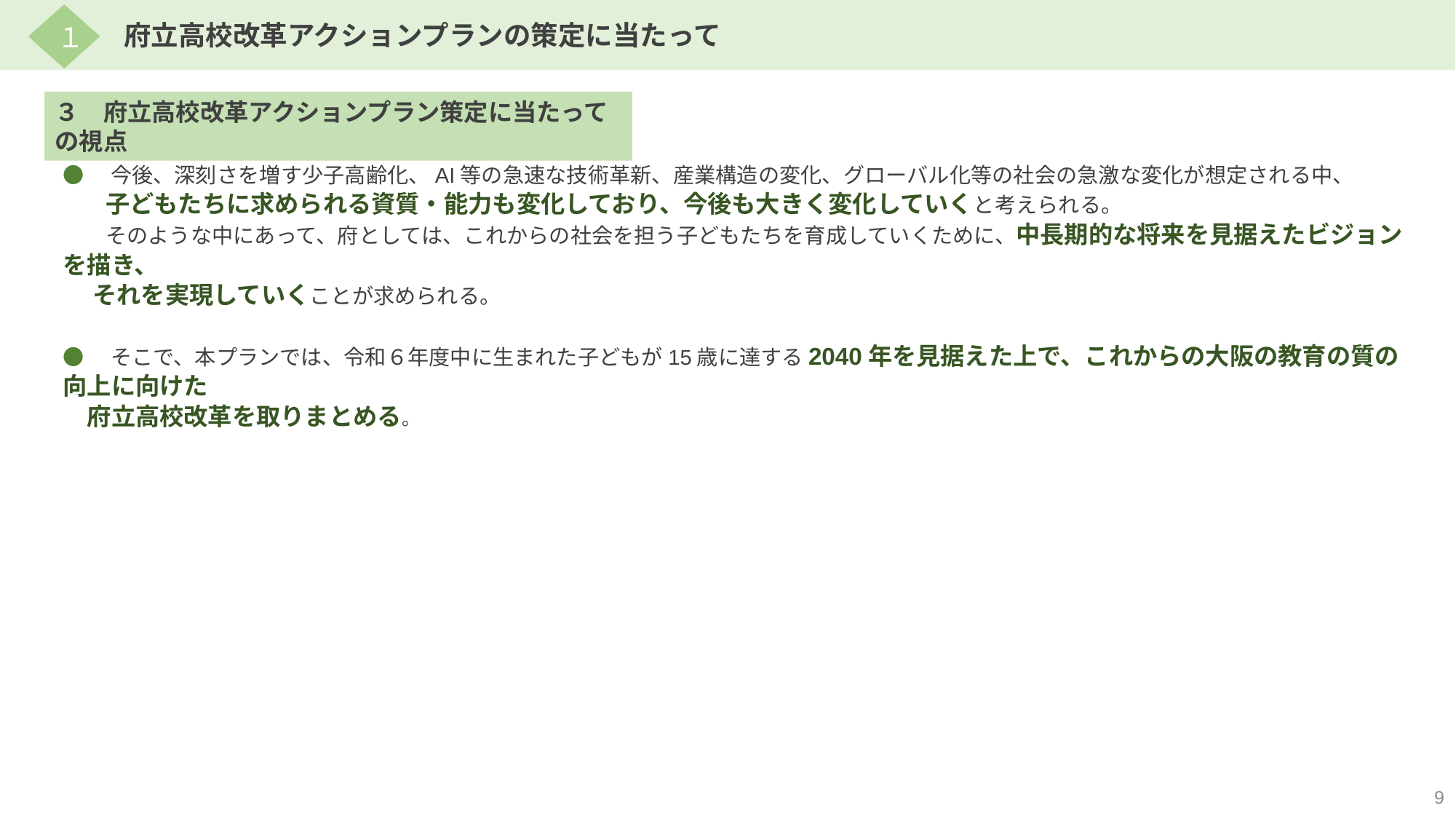

１
府立高校改革アクションプランの策定に当たって
３　府立高校改革アクションプラン策定に当たっての視点
●　今後、深刻さを増す少子高齢化、AI等の急速な技術革新、産業構造の変化、グローバル化等の社会の急激な変化が想定される中、
　　子どもたちに求められる資質・能力も変化しており、今後も大きく変化していくと考えられる。
　　そのような中にあって、府としては、これからの社会を担う子どもたちを育成していくために、中長期的な将来を見据えたビジョンを描き、
　 それを実現していくことが求められる。

●　そこで、本プランでは、令和６年度中に生まれた子どもが15歳に達する2040年を見据えた上で、これからの大阪の教育の質の向上に向けた
　府立高校改革を取りまとめる。
9